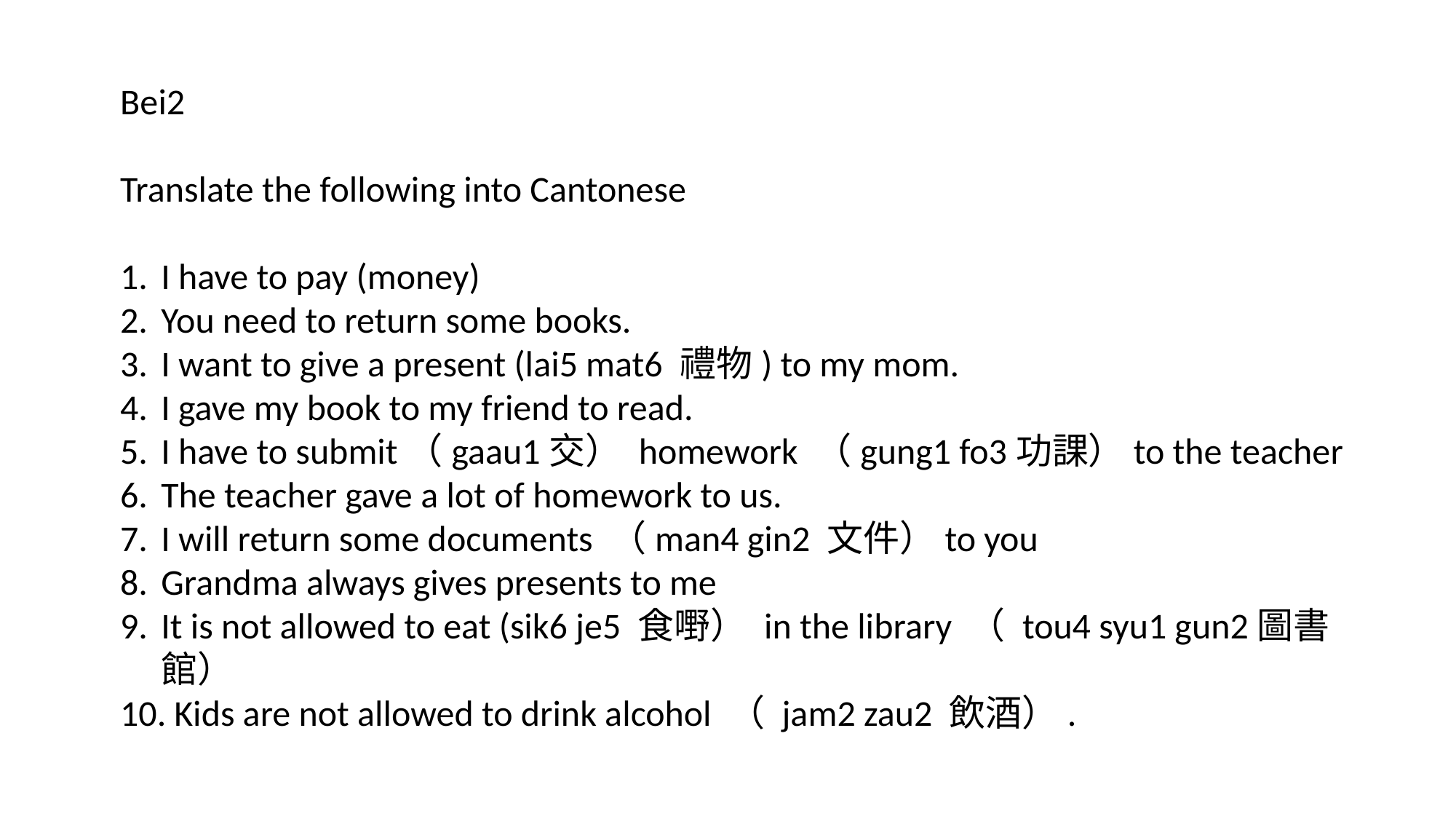

Bei2

Translate the following into Cantonese

I have to pay (money)
You need to return some books.
I want to give a present (lai5 mat6 禮物) to my mom.
I gave my book to my friend to read.
I have to submit（gaau1交） homework （gung1 fo3功課）to the teacher
The teacher gave a lot of homework to us.
I will return some documents （man4 gin2 文件）to you
Grandma always gives presents to me
It is not allowed to eat (sik6 je5 食嘢） in the library （ tou4 syu1 gun2圖書館）
 Kids are not allowed to drink alcohol （ jam2 zau2 飲酒）.